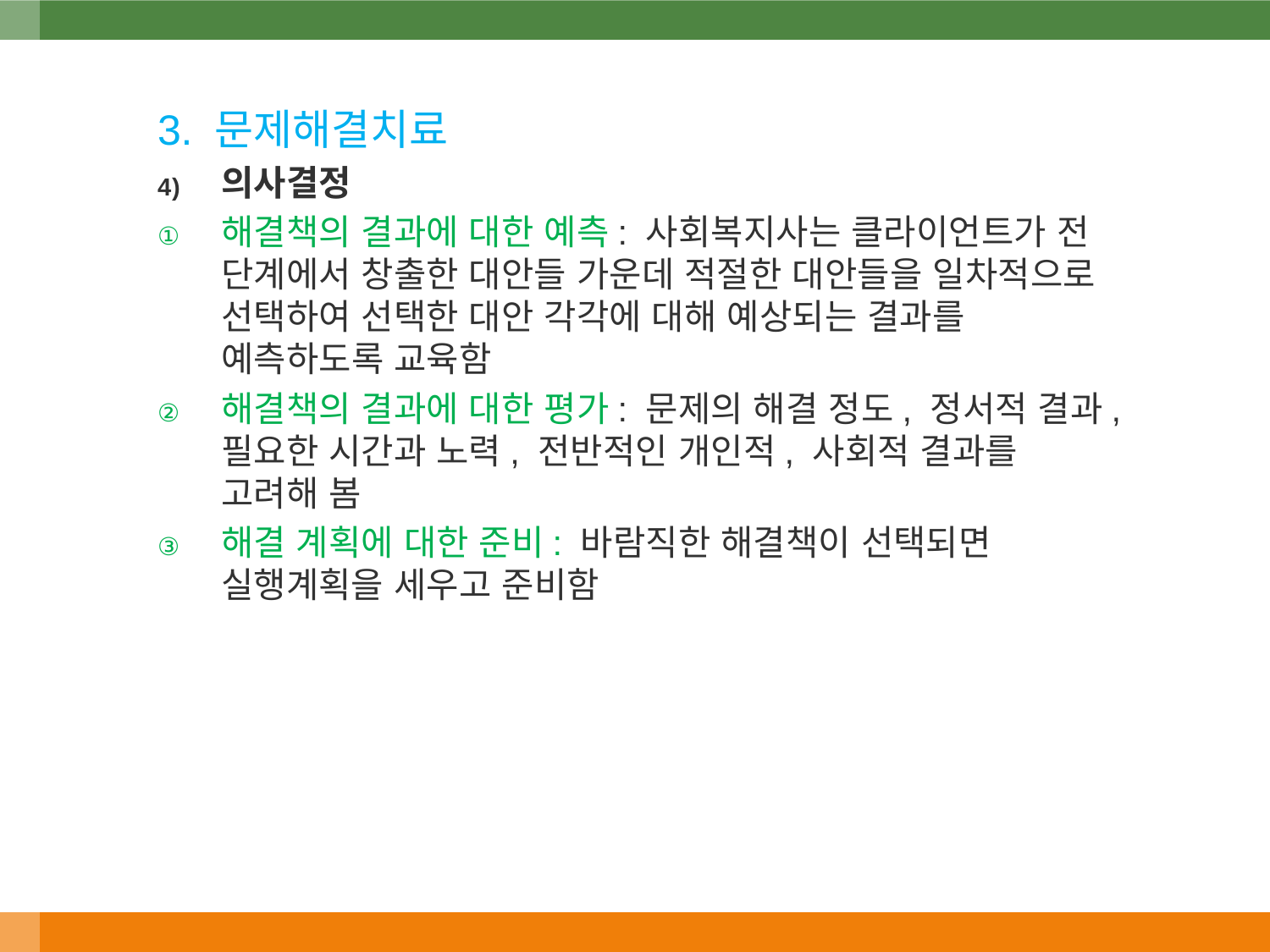

3. 문제해결치료
의사결정
해결책의 결과에 대한 예측: 사회복지사는 클라이언트가 전 단계에서 창출한 대안들 가운데 적절한 대안들을 일차적으로 선택하여 선택한 대안 각각에 대해 예상되는 결과를 예측하도록 교육함
해결책의 결과에 대한 평가: 문제의 해결 정도, 정서적 결과, 필요한 시간과 노력, 전반적인 개인적, 사회적 결과를 고려해 봄
해결 계획에 대한 준비: 바람직한 해결책이 선택되면 실행계획을 세우고 준비함